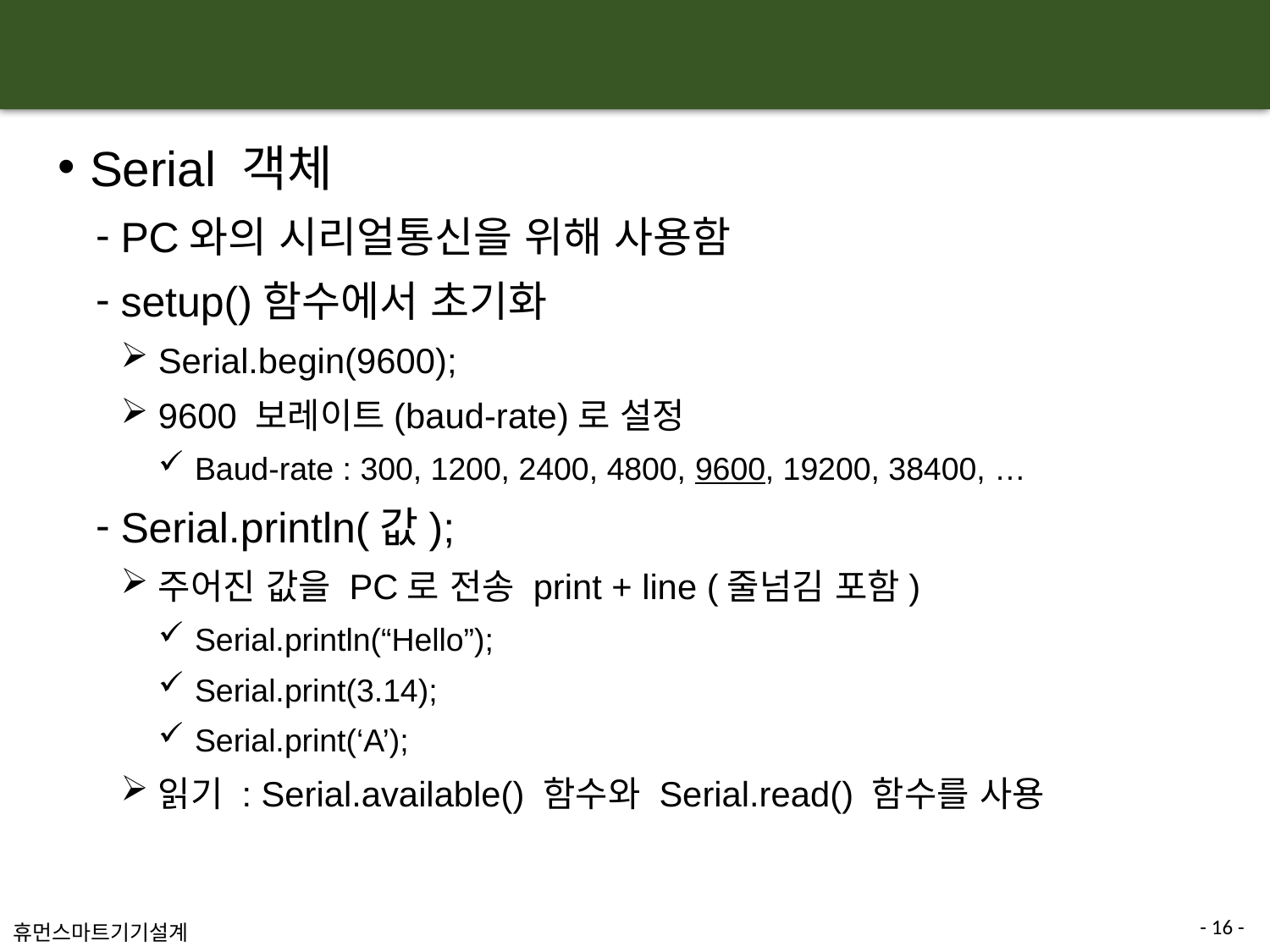

#
Serial 객체
PC와의 시리얼통신을 위해 사용함
setup()함수에서 초기화
Serial.begin(9600);
9600 보레이트(baud-rate)로 설정
Baud-rate : 300, 1200, 2400, 4800, 9600, 19200, 38400, …
Serial.println(값);
주어진 값을 PC로 전송 print + line (줄넘김 포함)
Serial.println(“Hello”);
Serial.print(3.14);
Serial.print(‘A’);
읽기 : Serial.available() 함수와 Serial.read() 함수를 사용
- 16 -